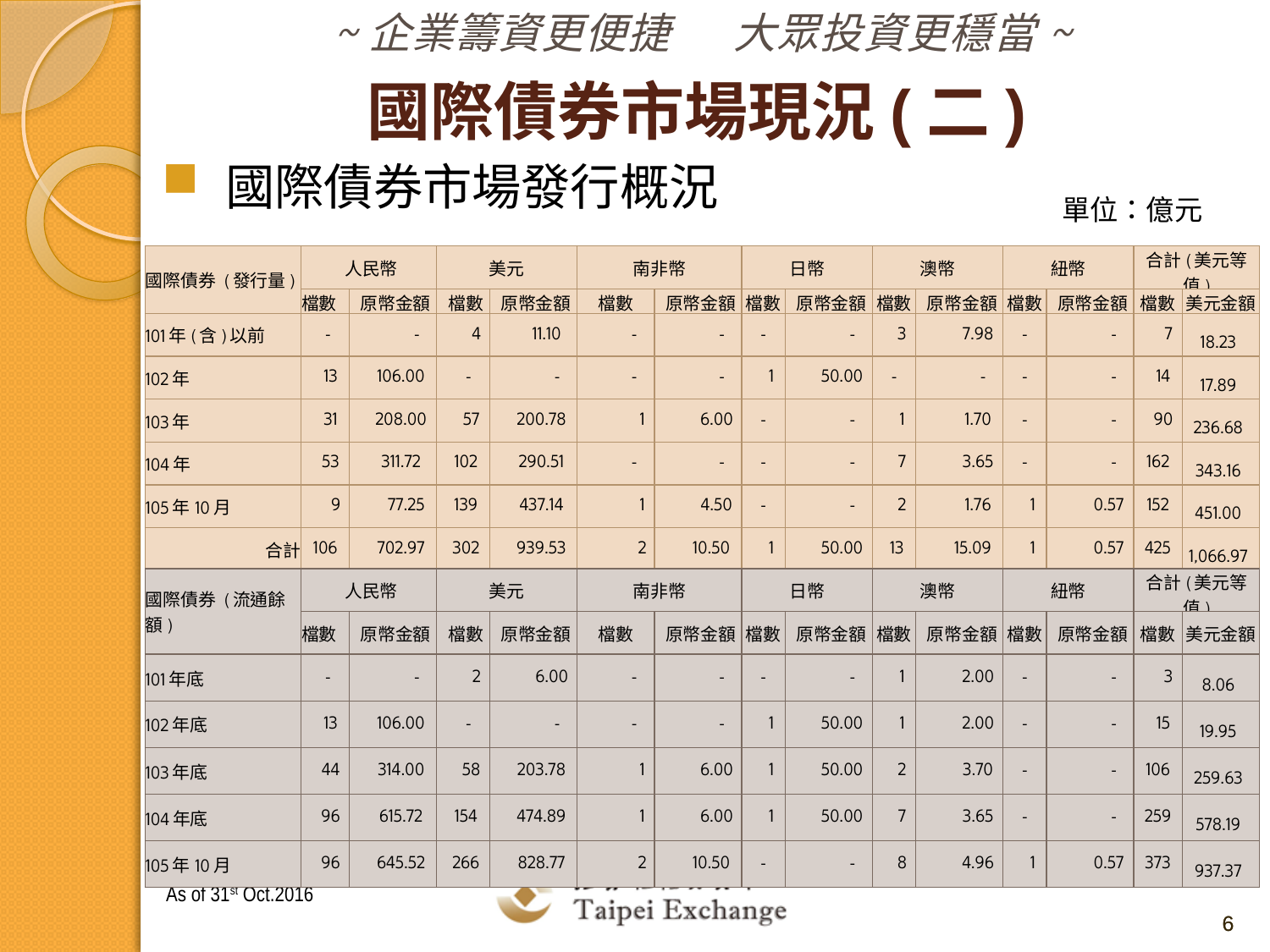

國際債券市場現況(二)

國際債券市場發行概況
單位：億元
| 國際債券 (發行量) | 人民幣 |  | 美元 |  | 南非幣 |  | 日幣 |  | 澳幣 |  | 紐幣 |  | 合計(美元等值) |  |
| --- | --- | --- | --- | --- | --- | --- | --- | --- | --- | --- | --- | --- | --- | --- |
|  | 檔數 | 原幣金額 | 檔數 | 原幣金額 | 檔數 | 原幣金額 | 檔數 | 原幣金額 | 檔數 | 原幣金額 | 檔數 | 原幣金額 | 檔數 | 美元金額 |
| 101年(含)以前 | - | - | 4 | 11.10 | - | - | - | - | 3 | 7.98 | - | - | 7 | 18.23 |
| 102年 | 13 | 106.00 | - | - | - | - | 1 | 50.00 | - | - | - | - | 14 | 17.89 |
| 103年 | 31 | 208.00 | 57 | 200.78 | 1 | 6.00 | - | - | 1 | 1.70 | - | - | 90 | 236.68 |
| 104年 | 53 | 311.72 | 102 | 290.51 | - | - | - | - | 7 | 3.65 | - | - | 162 | 343.16 |
| 105年10月 | 9 | 77.25 | 139 | 437.14 | 1 | 4.50 | - | - | 2 | 1.76 | 1 | 0.57 | 152 | 451.00 |
| 合計 | 106 | 702.97 | 302 | 939.53 | 2 | 10.50 | 1 | 50.00 | 13 | 15.09 | 1 | 0.57 | 425 | 1,066.97 |
| 國際債券 (流通餘額) | 人民幣 |  | 美元 |  | 南非幣 |  | 日幣 |  | 澳幣 |  | 紐幣 |  | 合計(美元等值) |  |
| --- | --- | --- | --- | --- | --- | --- | --- | --- | --- | --- | --- | --- | --- | --- |
|  | 檔數 | 原幣金額 | 檔數 | 原幣金額 | 檔數 | 原幣金額 | 檔數 | 原幣金額 | 檔數 | 原幣金額 | 檔數 | 原幣金額 | 檔數 | 美元金額 |
| 101年底 | - | - | 2 | 6.00 | - | - | - | - | 1 | 2.00 | - | - | 3 | 8.06 |
| 102年底 | 13 | 106.00 | - | - | - | - | 1 | 50.00 | 1 | 2.00 | - | - | 15 | 19.95 |
| 103年底 | 44 | 314.00 | 58 | 203.78 | 1 | 6.00 | 1 | 50.00 | 2 | 3.70 | - | - | 106 | 259.63 |
| 104年底 | 96 | 615.72 | 154 | 474.89 | 1 | 6.00 | 1 | 50.00 | 7 | 3.65 | - | - | 259 | 578.19 |
| 105年10月 | 96 | 645.52 | 266 | 828.77 | 2 | 10.50 | - | - | 8 | 4.96 | 1 | 0.57 | 373 | 937.37 |
As of 31st Oct.2016
6
6